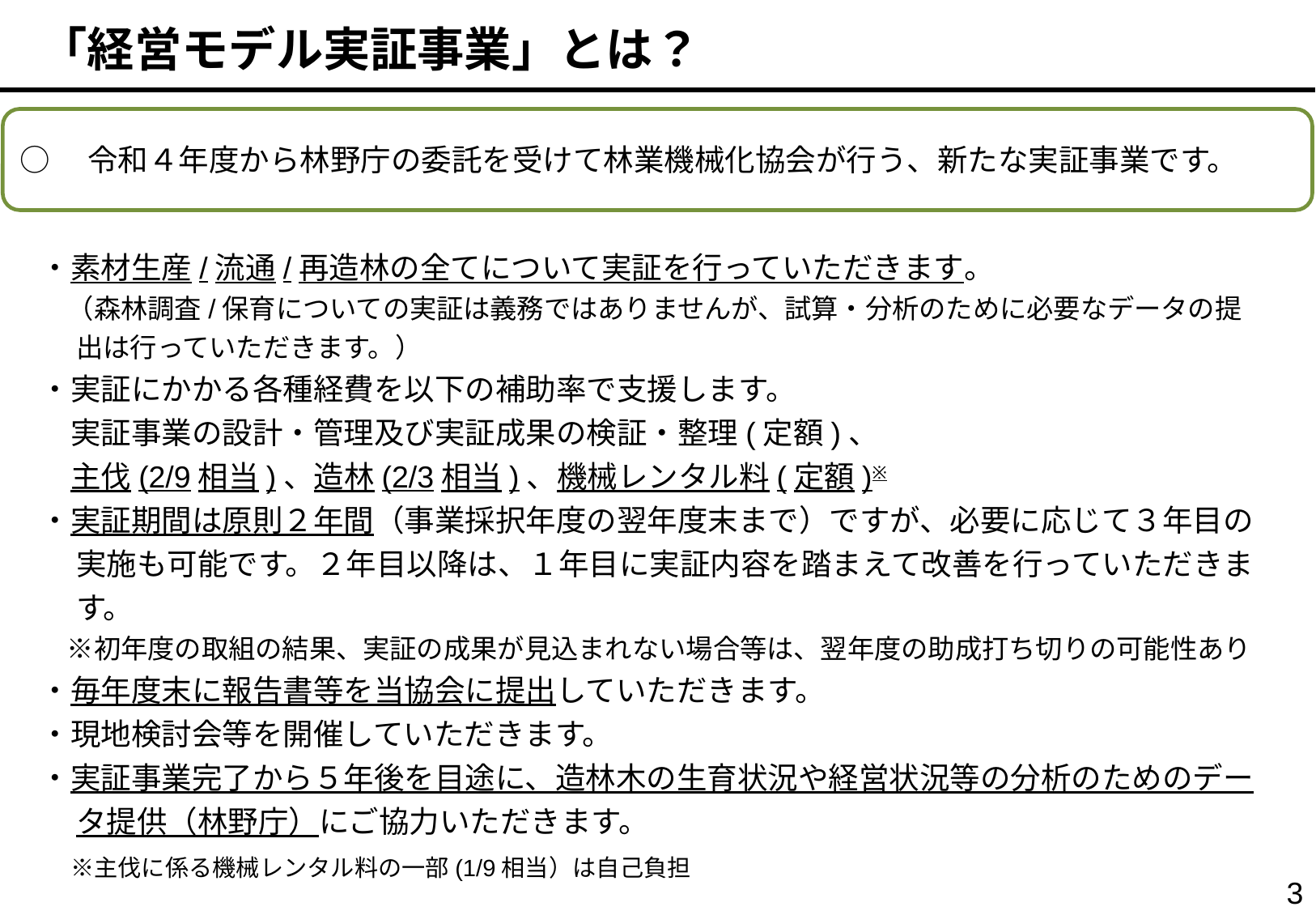

「経営モデル実証事業」とは？
○　令和４年度から林野庁の委託を受けて林業機械化協会が行う、新たな実証事業です。
・素材生産/流通/再造林の全てについて実証を行っていただきます。
　（森林調査/保育についての実証は義務ではありませんが、試算・分析のために必要なデータの提出は行っていただきます。）
・実証にかかる各種経費を以下の補助率で支援します。
　実証事業の設計・管理及び実証成果の検証・整理(定額)、
　主伐(2/9相当)、造林(2/3相当)、機械レンタル料(定額)※
・実証期間は原則２年間（事業採択年度の翌年度末まで）ですが、必要に応じて３年目の実施も可能です。２年目以降は、１年目に実証内容を踏まえて改善を行っていただきます。
　※初年度の取組の結果、実証の成果が見込まれない場合等は、翌年度の助成打ち切りの可能性あり
・毎年度末に報告書等を当協会に提出していただきます。
・現地検討会等を開催していただきます。
・実証事業完了から５年後を目途に、造林木の生育状況や経営状況等の分析のためのデータ提供（林野庁）にご協力いただきます。
　※主伐に係る機械レンタル料の一部(1/9相当）は自己負担

3